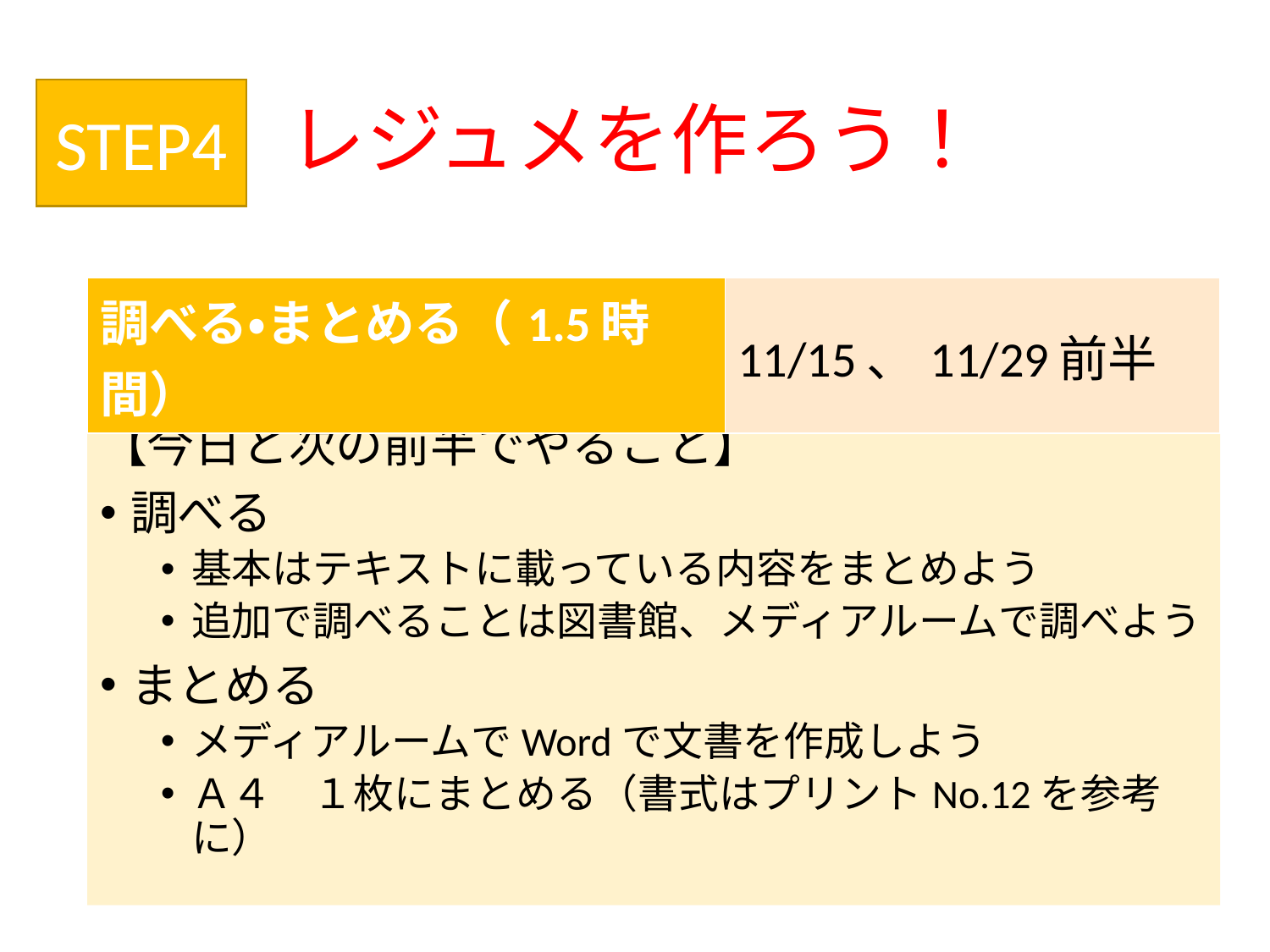

# レジュメを作ろう！
STEP4
| 調べる・まとめる（1.5時間） | 11/15、11/29前半 |
| --- | --- |
【今日と次の前半でやること】
調べる
基本はテキストに載っている内容をまとめよう
追加で調べることは図書館、メディアルームで調べよう
まとめる
メディアルームでWordで文書を作成しよう
Ａ４　１枚にまとめる（書式はプリントNo.12を参考に）